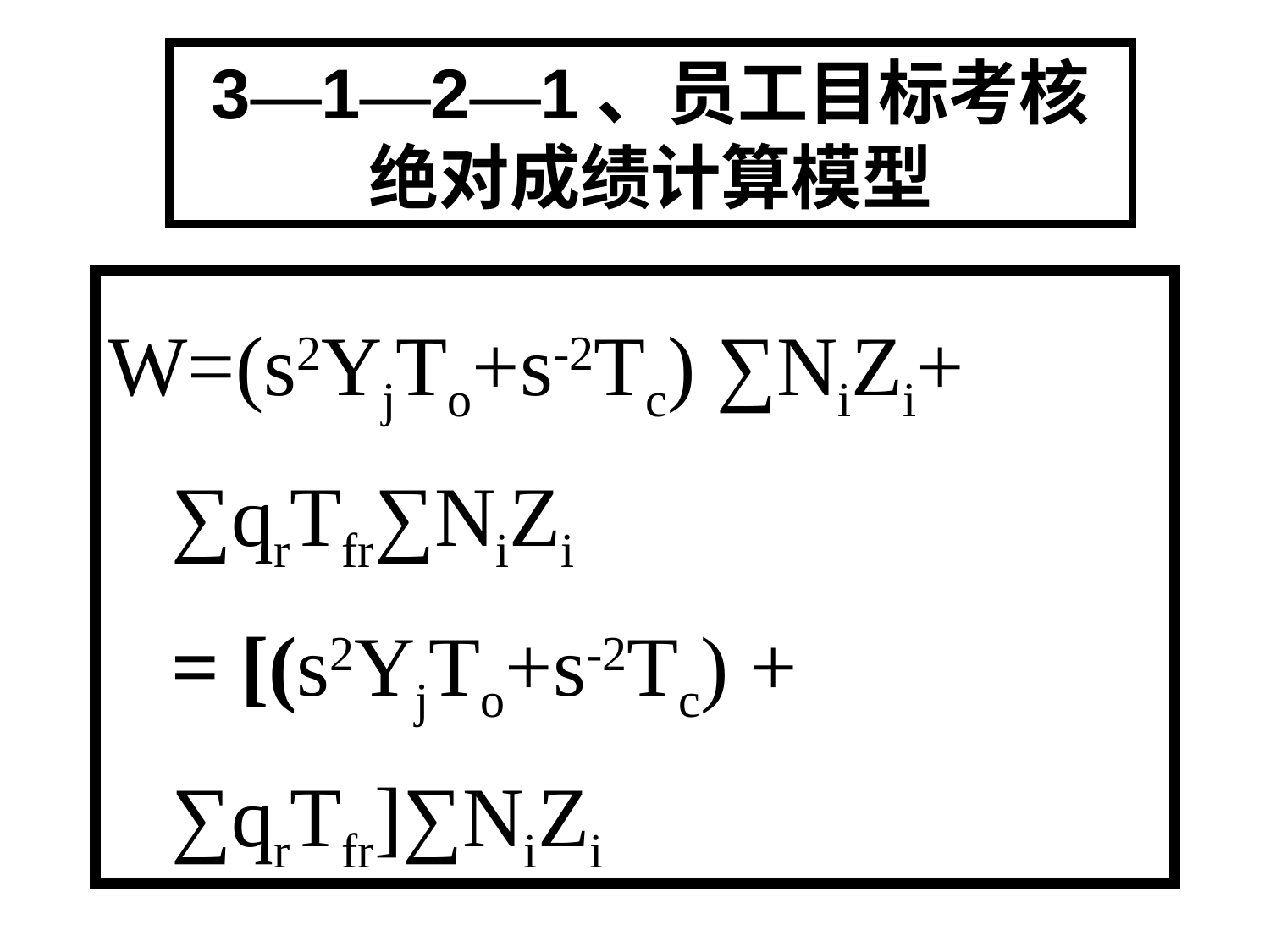

3—1—2—1、员工目标考核绝对成绩计算模型

W=(s2YjTo+s-2Tc) ∑NiZi+ ∑qrTfr∑NiZi
   = [(s2YjTo+s-2Tc) + ∑qrTfr]∑NiZi